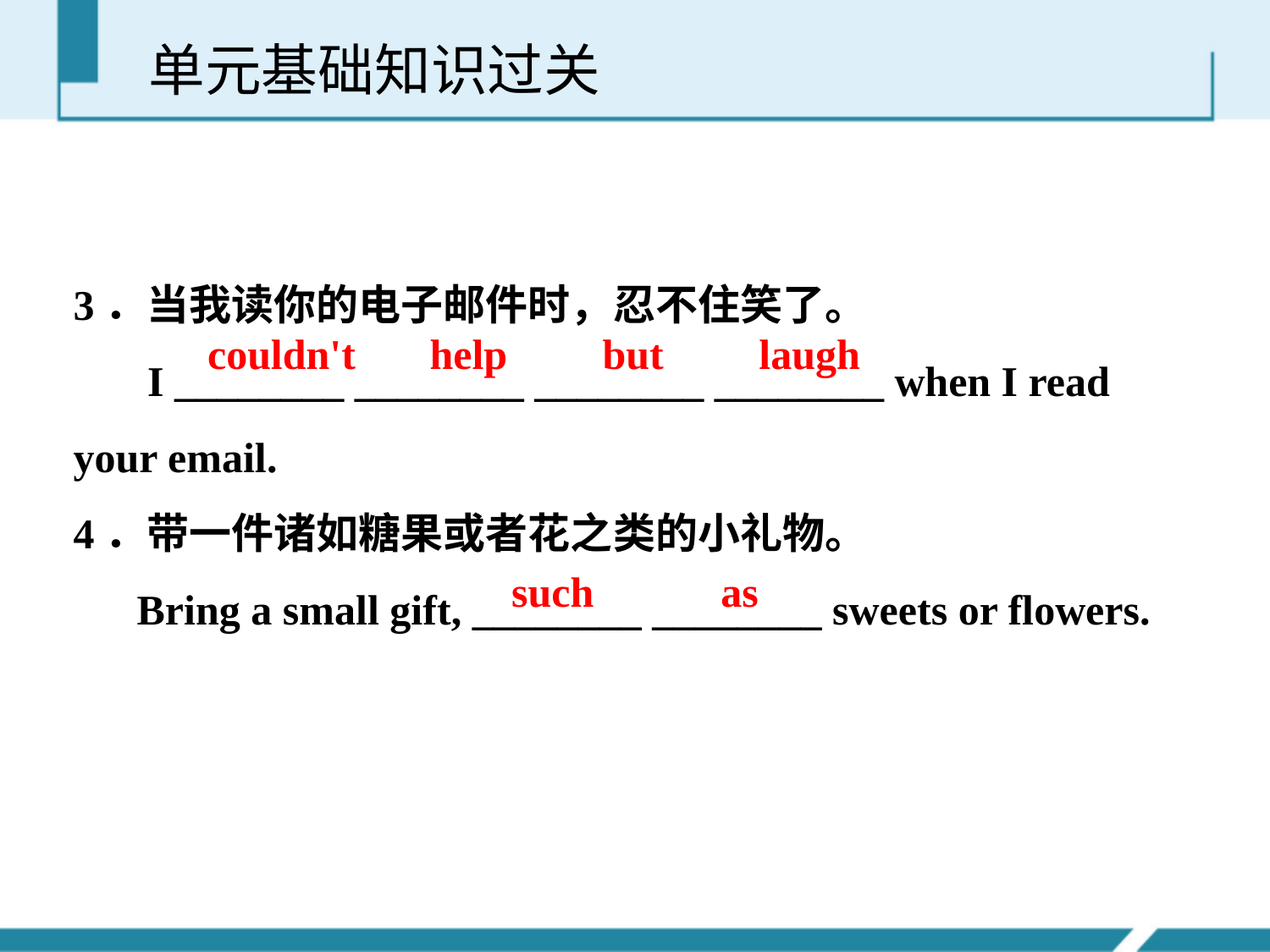

单元基础知识过关
3．当我读你的电子邮件时，忍不住笑了。
       I ________ ________ ________ ________ when I read your e­mail.
4．带一件诸如糖果或者花之类的小礼物。
      Bring a small gift, ________ ________ sweets or flowers.
couldn't       help         but         laugh
such            as